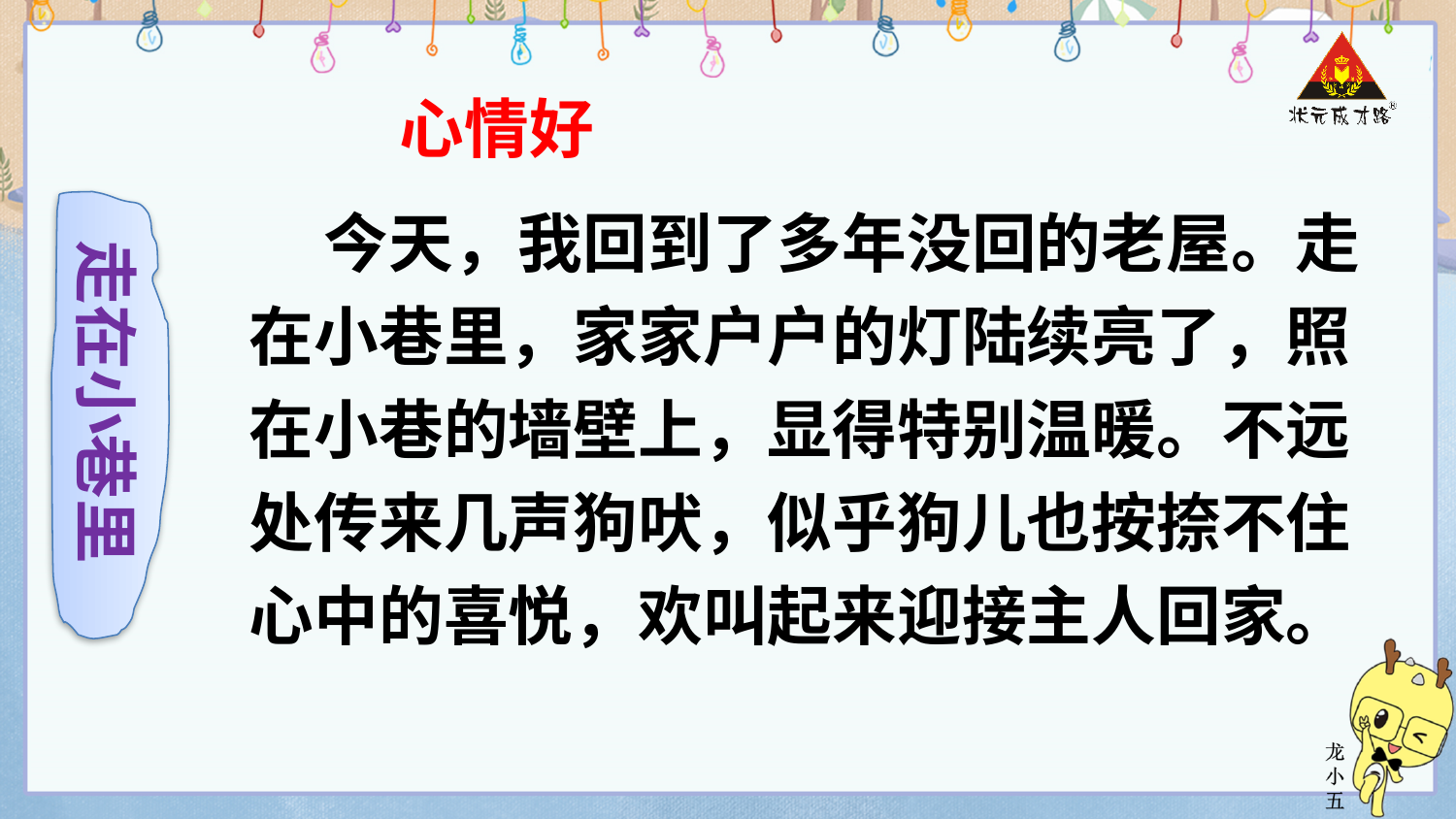

心情好
    今天，我回到了多年没回的老屋。走在小巷里，家家户户的灯陆续亮了，照在小巷的墙壁上，显得特别温暖。不远处传来几声狗吠，似乎狗儿也按捺不住心中的喜悦，欢叫起来迎接主人回家。
走在小巷里